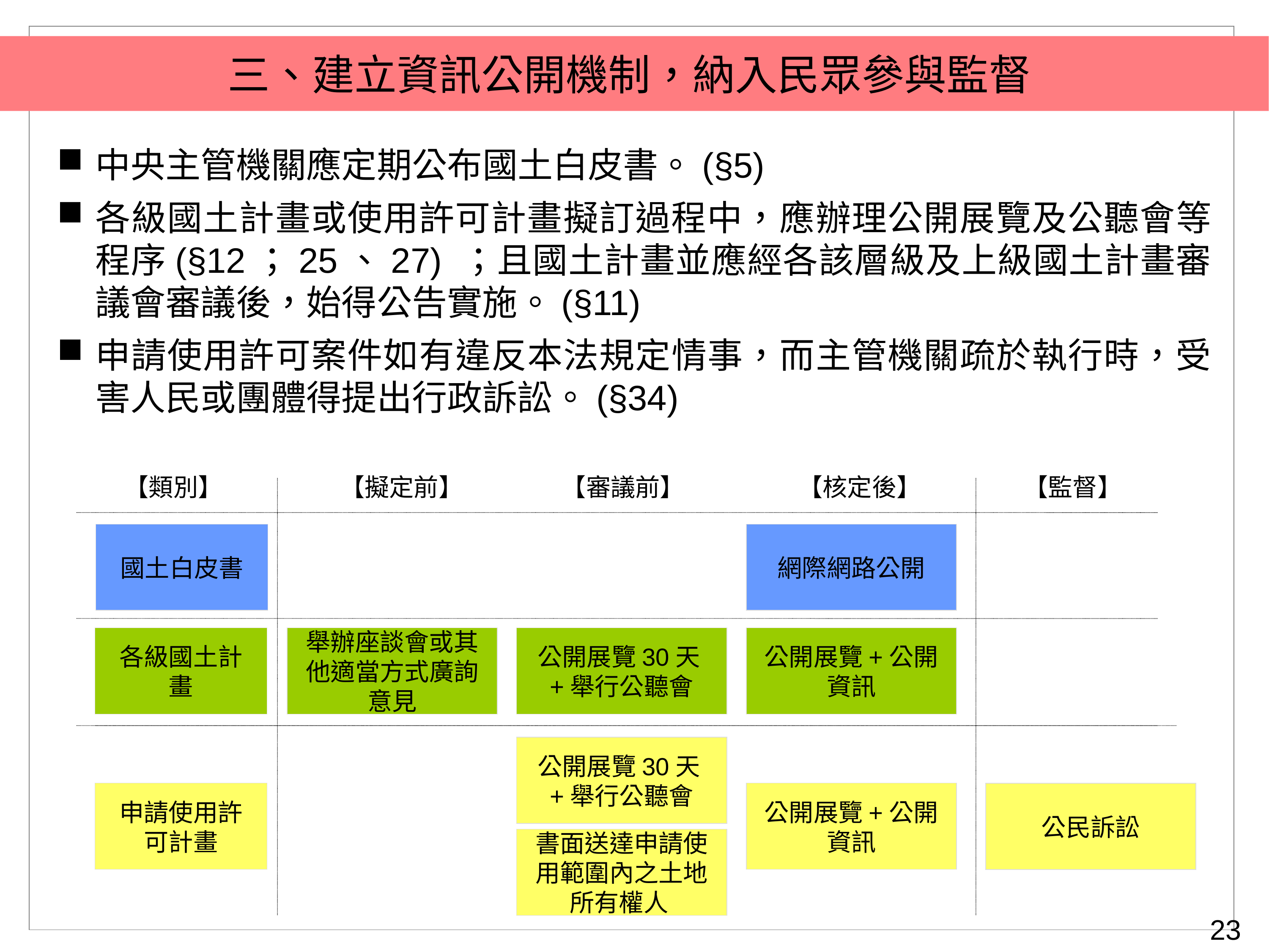

三、建立資訊公開機制，納入民眾參與監督
中央主管機關應定期公布國土白皮書。(§5)
各級國土計畫或使用許可計畫擬訂過程中，應辦理公開展覽及公聽會等程序(§12；25、27) ；且國土計畫並應經各該層級及上級國土計畫審議會審議後，始得公告實施。(§11)
申請使用許可案件如有違反本法規定情事，而主管機關疏於執行時，受害人民或團體得提出行政訴訟。(§34)
【類別】
【擬定前】
【審議前】
【核定後】
【監督】

國土白皮書
網際網路公開

各級國土計畫
舉辦座談會或其他適當方式廣詢意見
公開展覽30天+舉行公聽會
公開展覽+公開資訊

公開展覽30天+舉行公聽會
申請使用許可計畫
公開展覽+公開資訊
公民訴訟
書面送達申請使用範圍內之土地所有權人
23